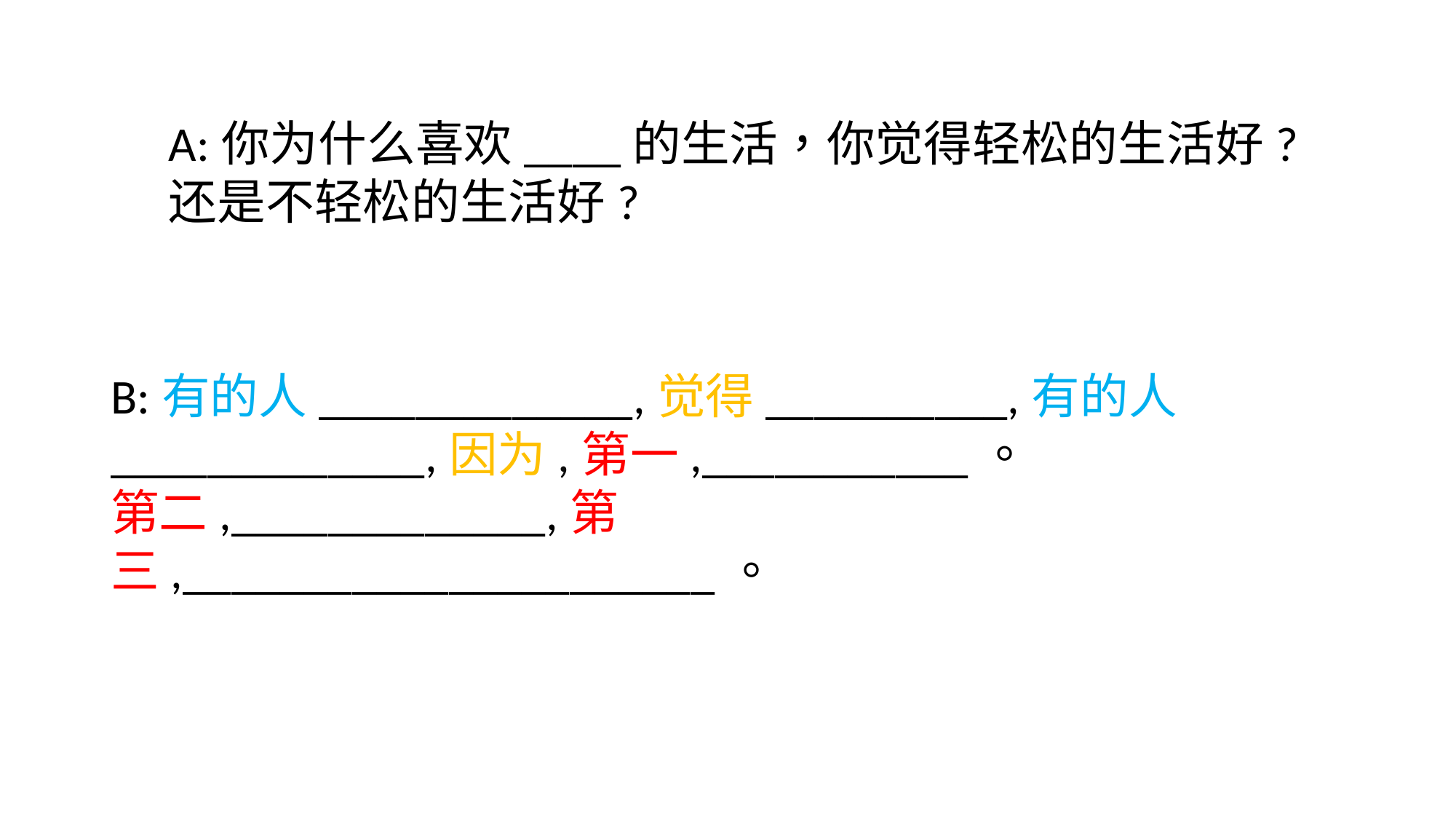

A:你为什么喜欢____的生活，你觉得轻松的生活好?
还是不轻松的生活好?
B:有的人_____________,觉得__________,有的人 _____________,因为,第一,___________。
第二,_____________,第三,______________________。